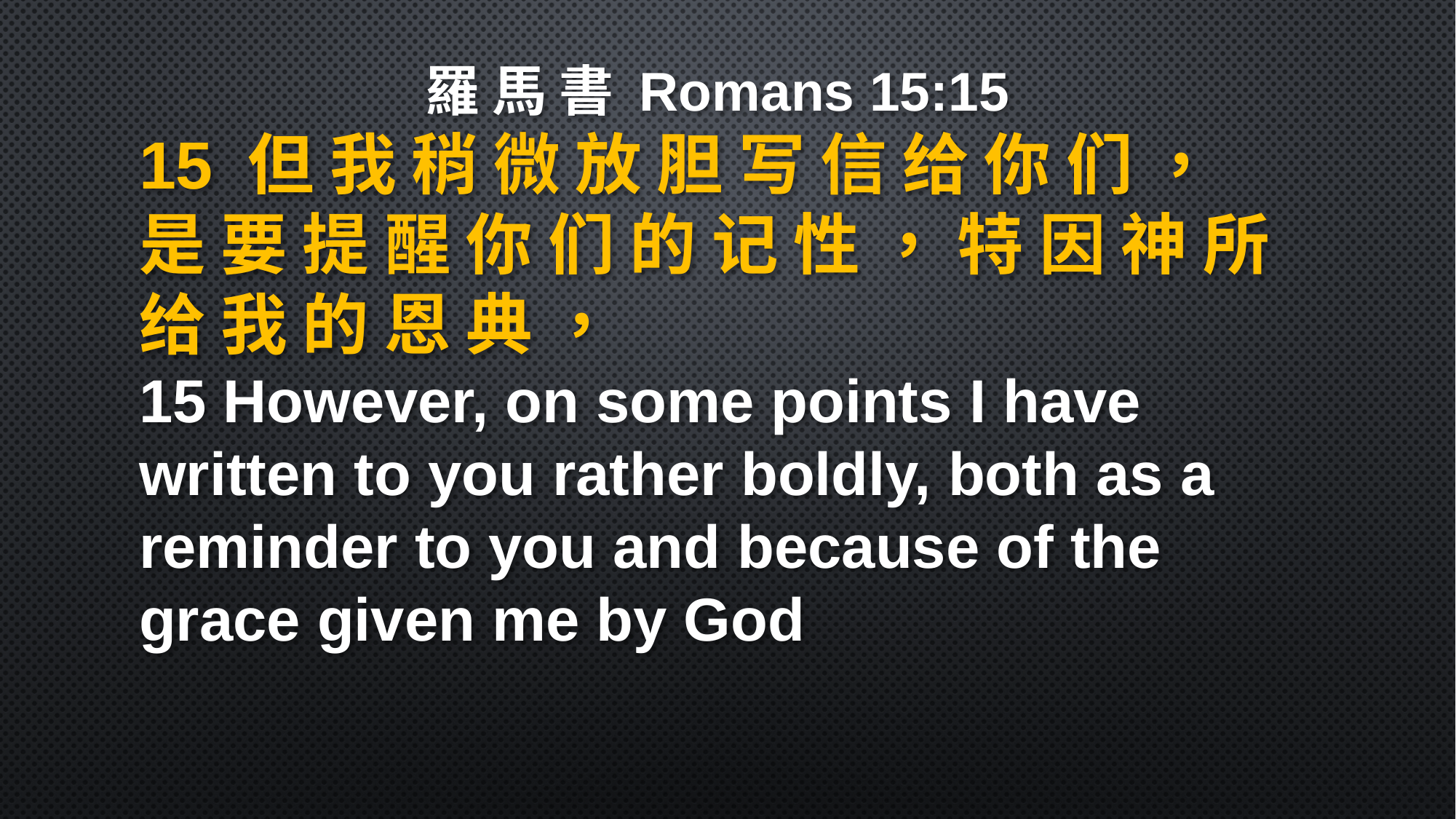

羅 馬 書 Romans 15:15
15 但 我 稍 微 放 胆 写 信 给 你 们 ， 是 要 提 醒 你 们 的 记 性 ， 特 因 神 所 给 我 的 恩 典 ，
15 However, on some points I have written to you rather boldly, both as a reminder to you and because of the grace given me by God